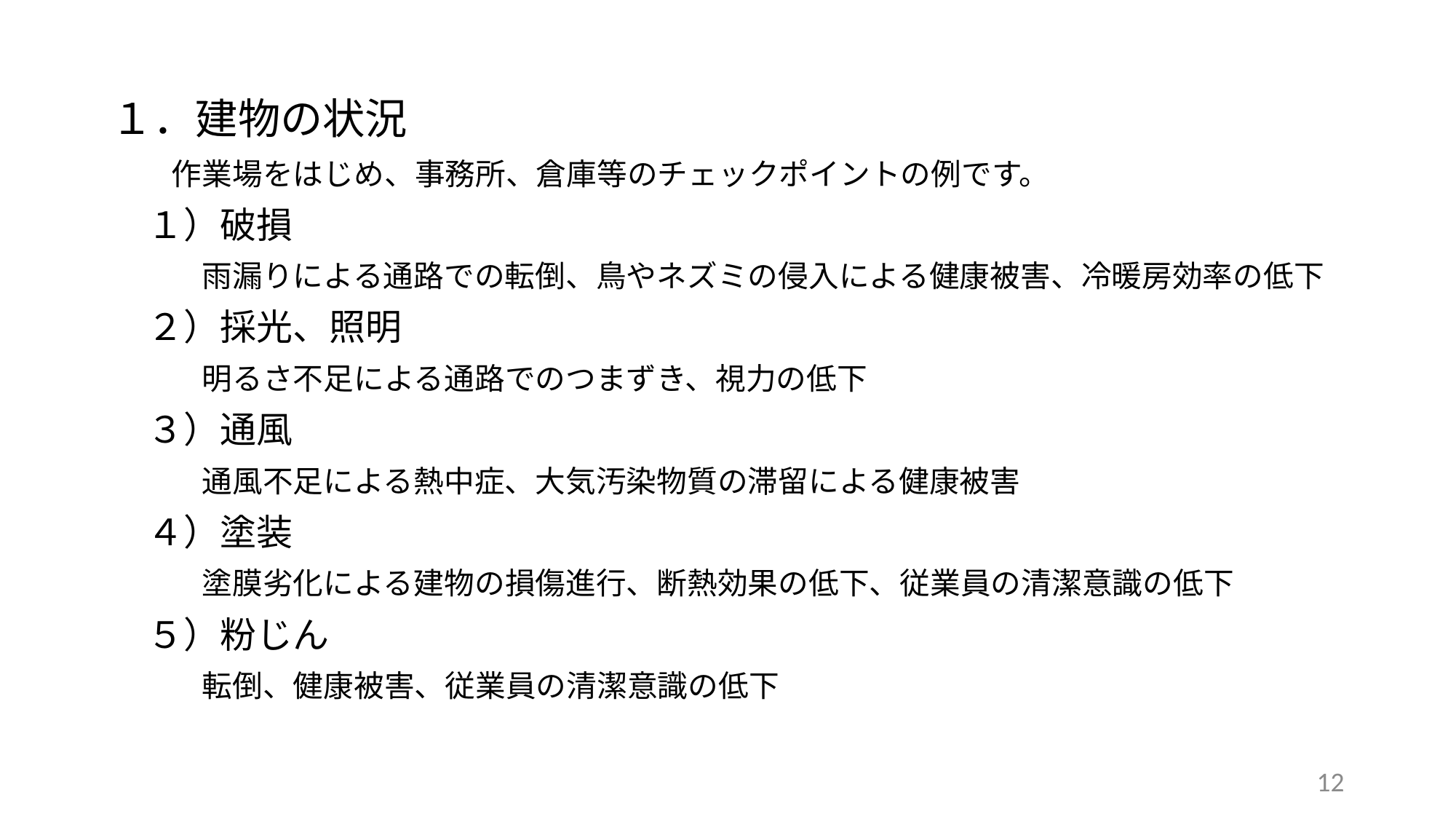

１．建物の状況
　　作業場をはじめ、事務所、倉庫等のチェックポイントの例です。
　１）破損
　　　雨漏りによる通路での転倒、鳥やネズミの侵入による健康被害、冷暖房効率の低下
　２）採光、照明
　　　明るさ不足による通路でのつまずき、視力の低下
　３）通風
　　　通風不足による熱中症、大気汚染物質の滞留による健康被害
　４）塗装
　　　塗膜劣化による建物の損傷進行、断熱効果の低下、従業員の清潔意識の低下
　５）粉じん
　　　転倒、健康被害、従業員の清潔意識の低下
12